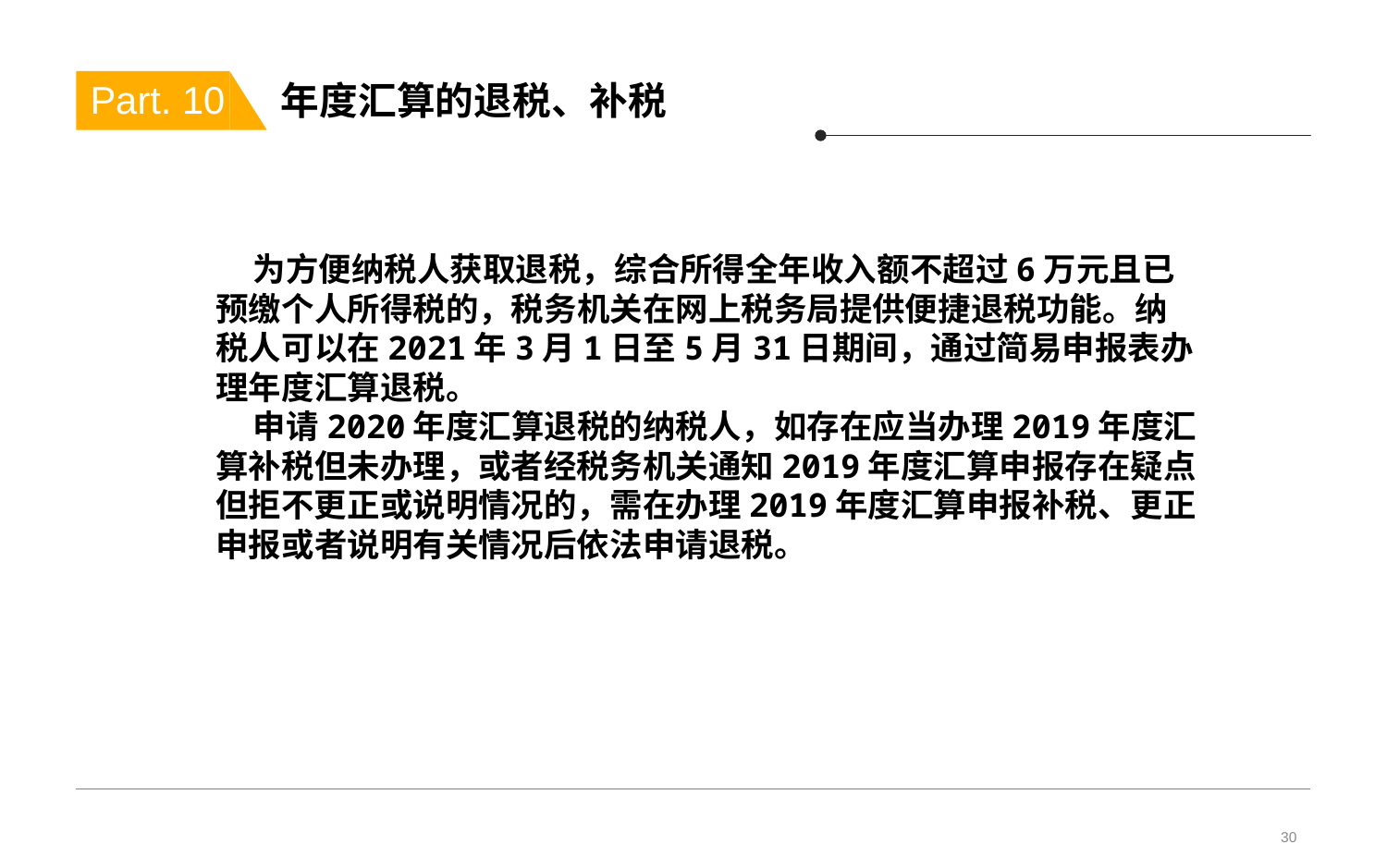

# 年度汇算的退税、补税
Part. 10
    为方便纳税人获取退税，综合所得全年收入额不超过6万元且已预缴个人所得税的，税务机关在网上税务局提供便捷退税功能。纳税人可以在2021年3月1日至5月31日期间，通过简易申报表办理年度汇算退税。
    申请2020年度汇算退税的纳税人，如存在应当办理2019年度汇算补税但未办理，或者经税务机关通知2019年度汇算申报存在疑点但拒不更正或说明情况的，需在办理2019年度汇算申报补税、更正申报或者说明有关情况后依法申请退税。
30